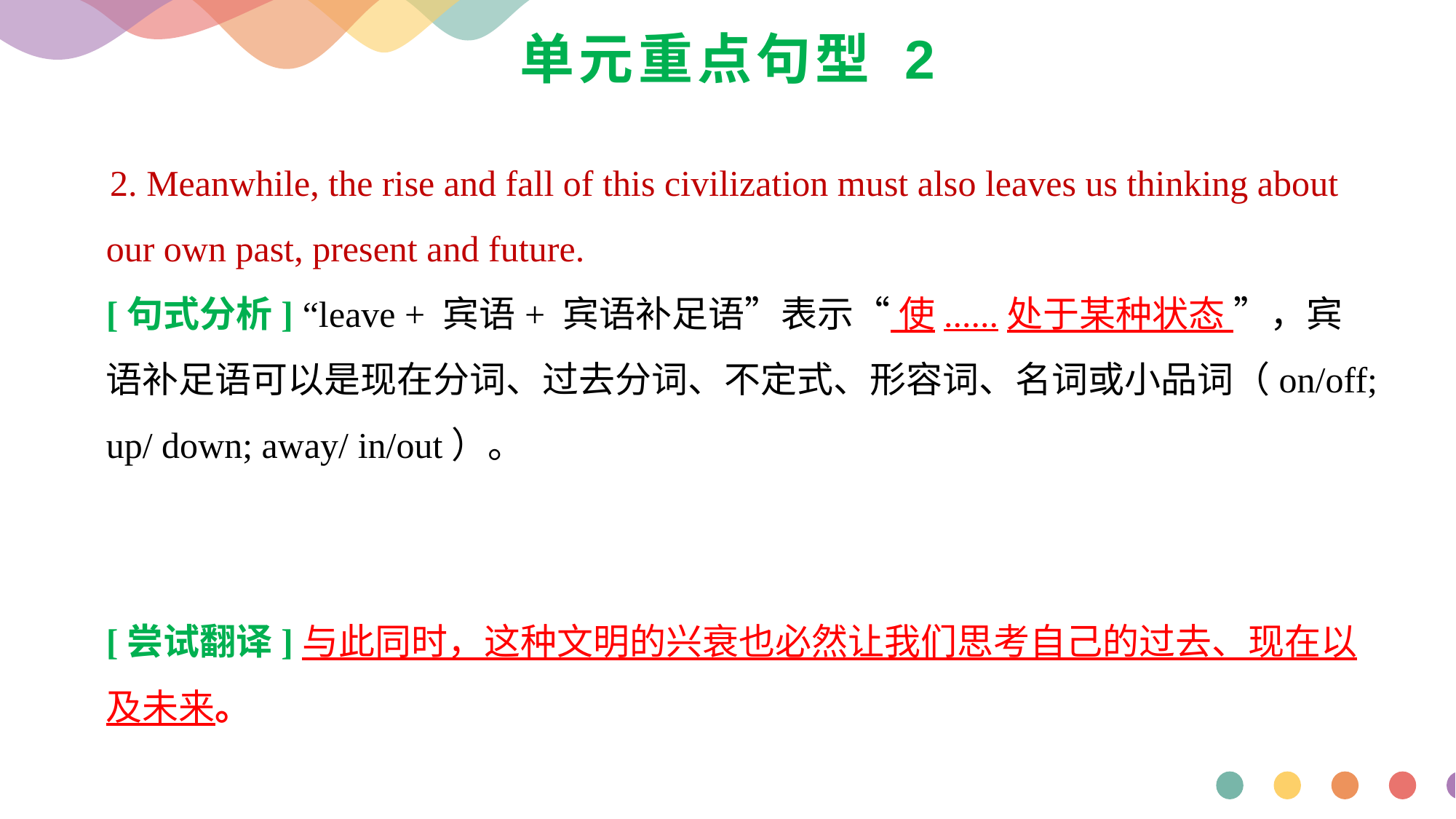

# 单元重点句型 2
 2. Meanwhile, the rise and fall of this civilization must also leaves us thinking about our own past, present and future.
[句式分析] “leave + 宾语+ 宾语补足语”表示“ 使......处于某种状态 ”，宾语补足语可以是现在分词、过去分词、不定式、形容词、名词或小品词（on/off; up/ down; away/ in/out）。

[尝试翻译]与此同时，这种文明的兴衰也必然让我们思考自己的过去、现在以及未来。